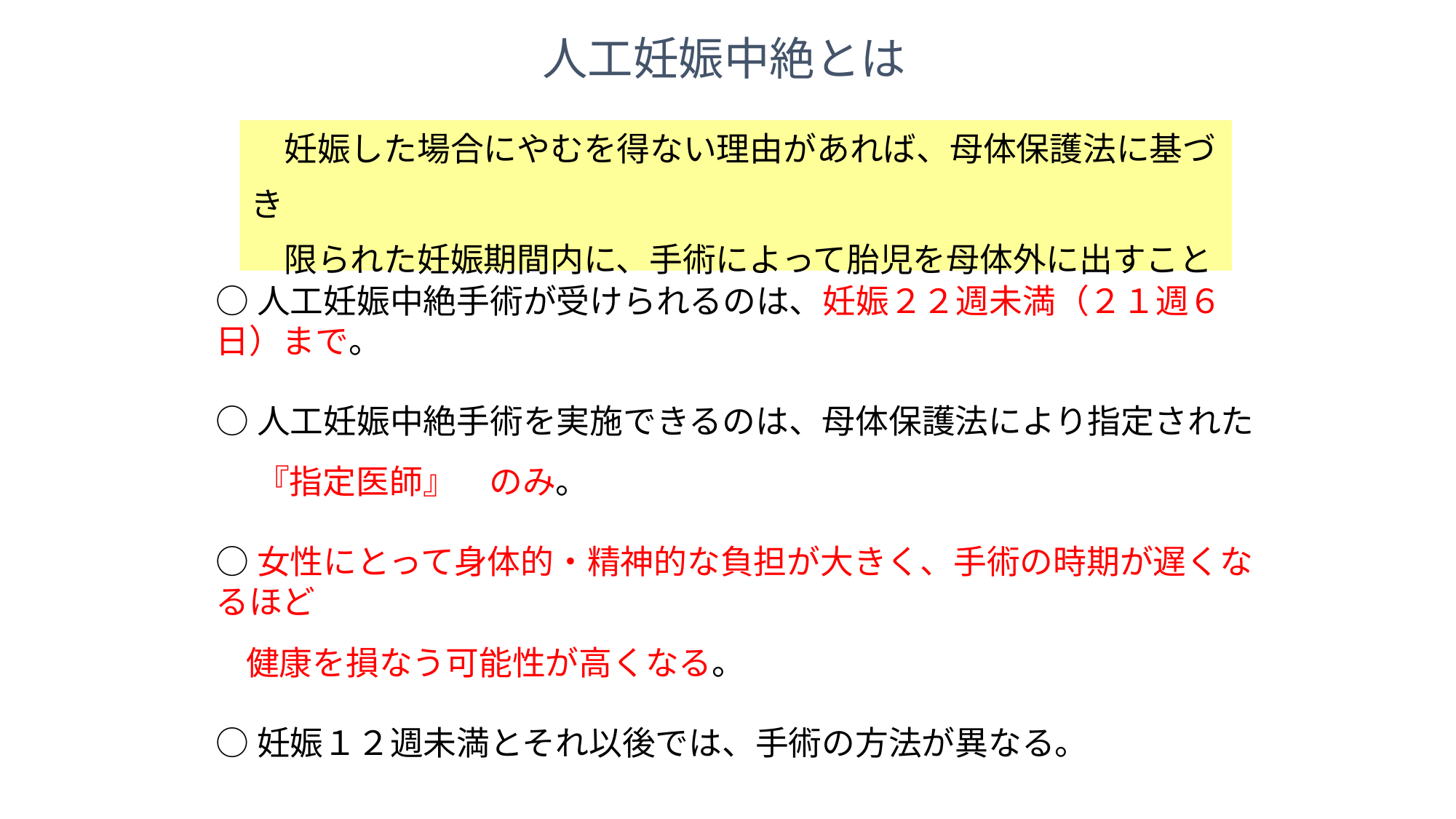

人工妊娠中絶とは
# 妊娠した場合にやむを得ない理由があれば、母体保護法に基づき 　限られた妊娠期間内に、手術によって胎児を母体外に出すこと
○人工妊娠中絶手術が受けられるのは、妊娠２２週未満（２１週６日）まで。

○人工妊娠中絶手術を実施できるのは、母体保護法により指定された
　 『指定医師』　のみ。

○女性にとって身体的・精神的な負担が大きく、手術の時期が遅くなるほど
   健康を損なう可能性が高くなる。

○妊娠１２週未満とそれ以後では、手術の方法が異なる。